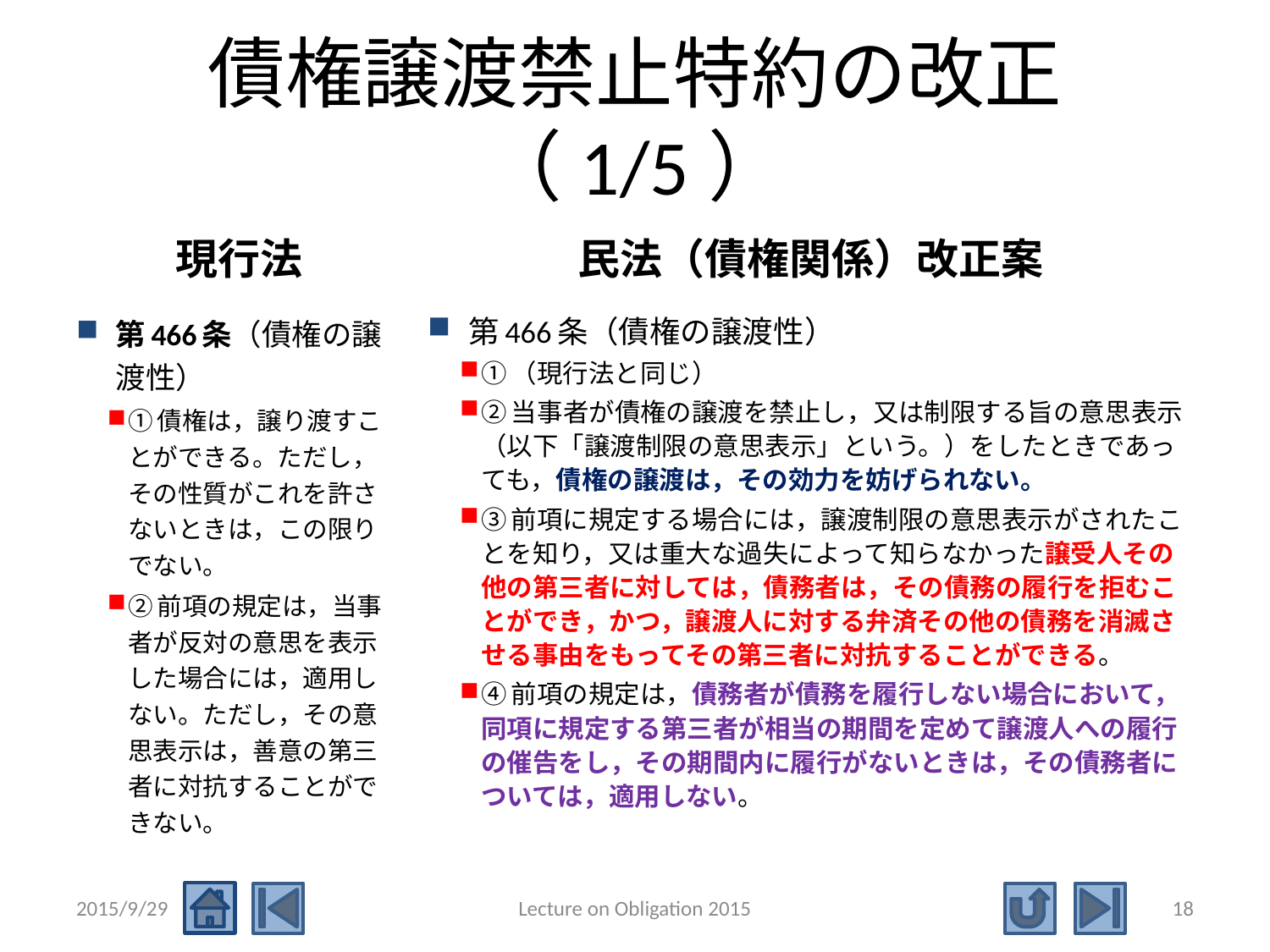

# 債権譲渡禁止特約の改正（1/5）
現行法
民法（債権関係）改正案
第466条（債権の譲渡性）
①債権は，譲り渡すことができる。ただし，その性質がこれを許さないときは，この限りでない。
②前項の規定は，当事者が反対の意思を表示した場合には，適用しない。ただし，その意思表示は，善意の第三者に対抗することができない。
第466条（債権の譲渡性）
①（現行法と同じ）
②当事者が債権の譲渡を禁止し，又は制限する旨の意思表示（以下「譲渡制限の意思表示」という。）をしたときであっても，債権の譲渡は，その効力を妨げられない。
③前項に規定する場合には，譲渡制限の意思表示がされたことを知り，又は重大な過失によって知らなかった譲受人その他の第三者に対しては，債務者は，その債務の履行を拒むことができ，かつ，譲渡人に対する弁済その他の債務を消滅させる事由をもってその第三者に対抗することができる。
④前項の規定は，債務者が債務を履行しない場合において，同項に規定する第三者が相当の期間を定めて譲渡人への履行の催告をし，その期間内に履行がないときは，その債務者については，適用しない。
2015/9/29
Lecture on Obligation 2015
18